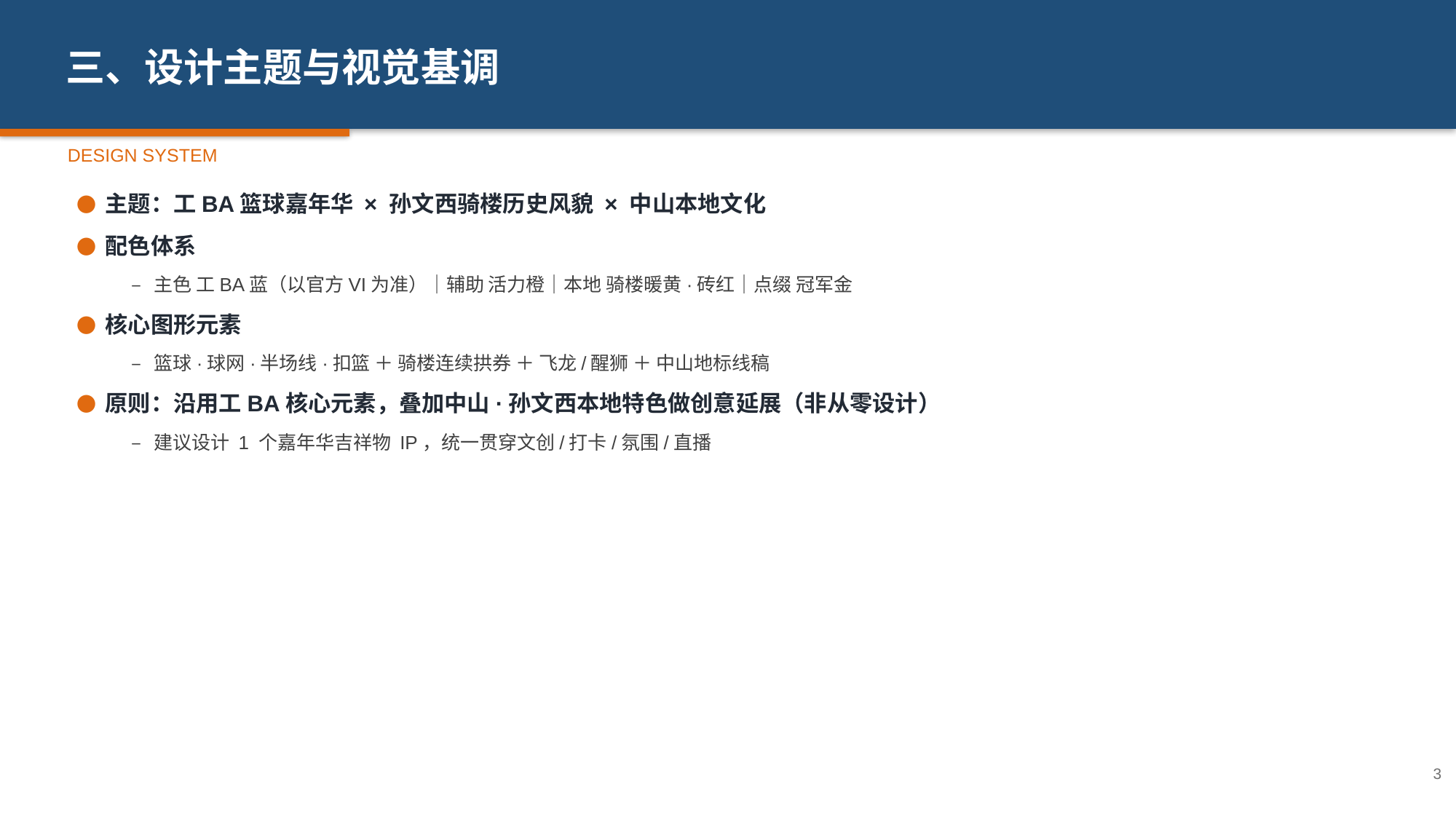

三、设计主题与视觉基调

DESIGN SYSTEM
● 主题：工BA篮球嘉年华 × 孙文西骑楼历史风貌 × 中山本地文化
● 配色体系
–  主色 工BA蓝（以官方VI为准）｜辅助 活力橙｜本地 骑楼暖黄·砖红｜点缀 冠军金
● 核心图形元素
–  篮球·球网·半场线·扣篮 ＋ 骑楼连续拱券 ＋ 飞龙/醒狮 ＋ 中山地标线稿
● 原则：沿用工BA核心元素，叠加中山·孙文西本地特色做创意延展（非从零设计）
–  建议设计 1 个嘉年华吉祥物 IP，统一贯穿文创/打卡/氛围/直播
3